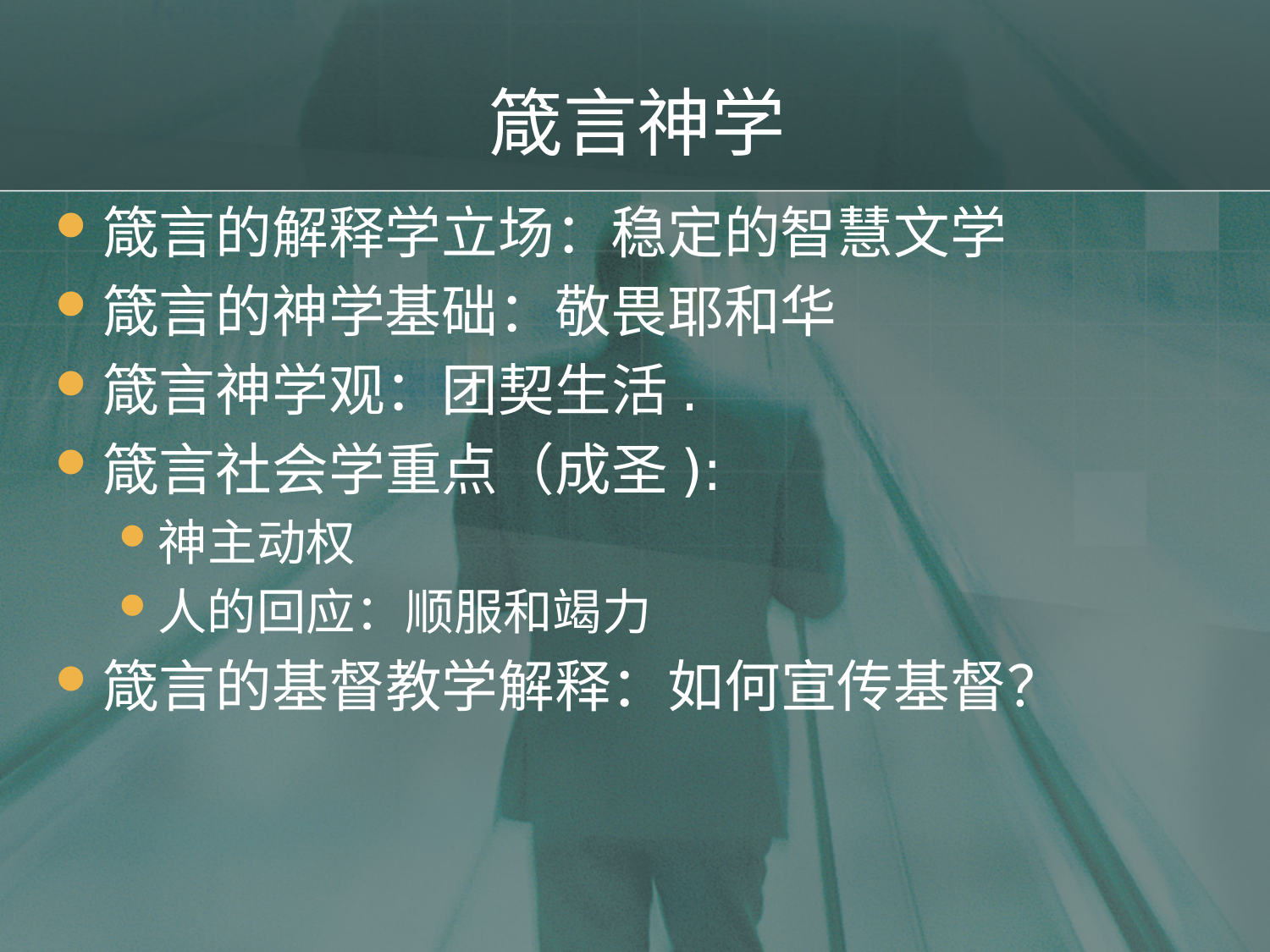

# 箴言神学
箴言的解释学立场：稳定的智慧文学
箴言的神学基础：敬畏耶和华
箴言神学观：团契生活.
箴言社会学重点（成圣):
神主动权
人的回应：顺服和竭力
箴言的基督教学解释：如何宣传基督？